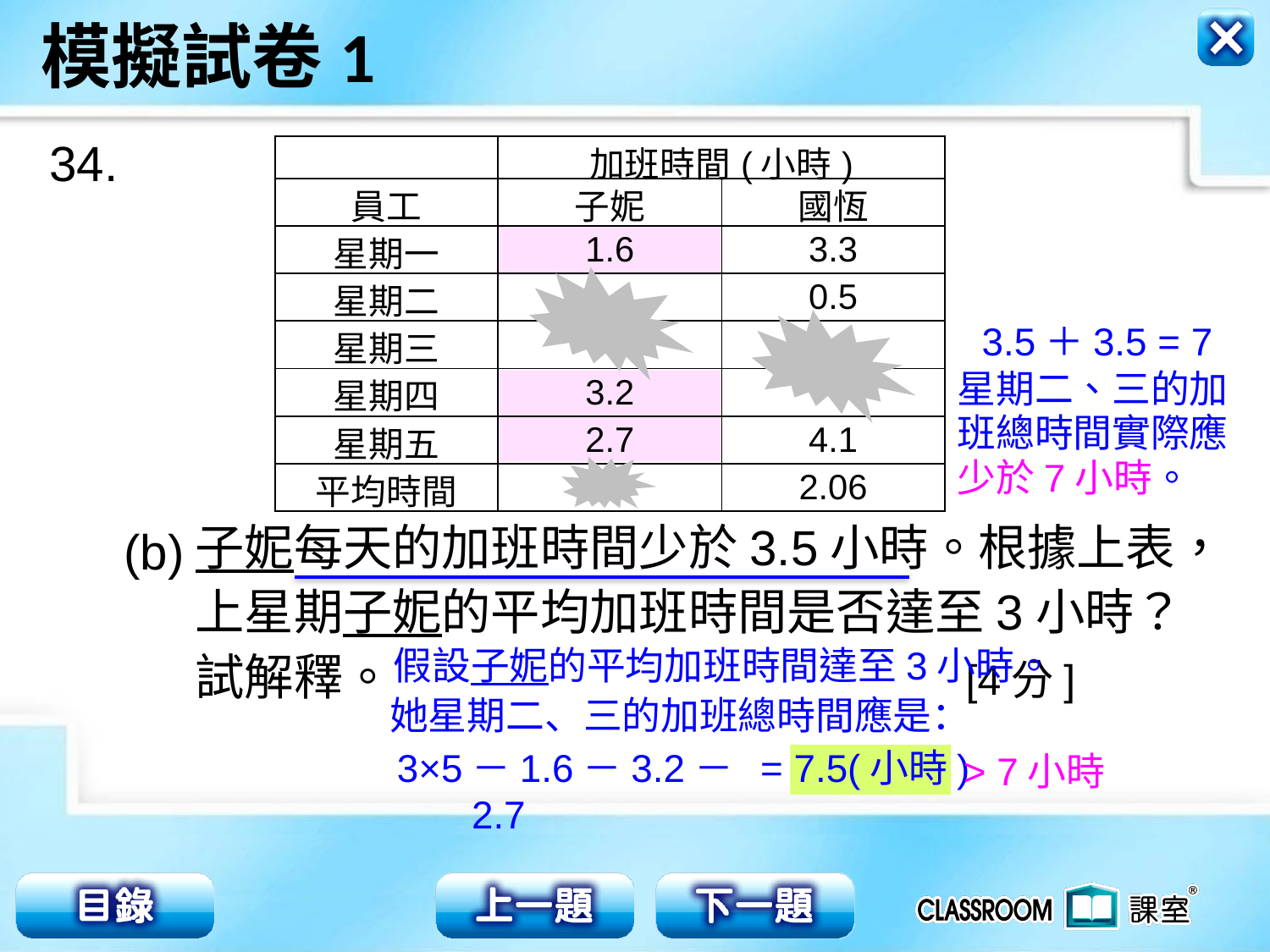

34.
|  | 加班時間(小時) |  |
| --- | --- | --- |
| 員工 | 子妮 | 國恆 |
| 星期一 | 1.6 | 3.3 |
| 星期二 |  | 0.5 |
| 星期三 |  |  |
| 星期四 | 3.2 |  |
| 星期五 | 2.7 | 4.1 |
| 平均時間 |  | 2.06 |

3.5＋3.5 = 7

星期二、三的加班總時間實際應少於7小時。

子妮每天的加班時間少於3.5小時。根據上表，
上星期子妮的平均加班時間是否達至3小時？
試解釋。                                                   [4分]
(b)
假設子妮的平均加班時間達至3小時。
她星期二、三的加班總時間應是：
3×5
－1.6－3.2－2.7
= 7.5(小時)
> 7小時